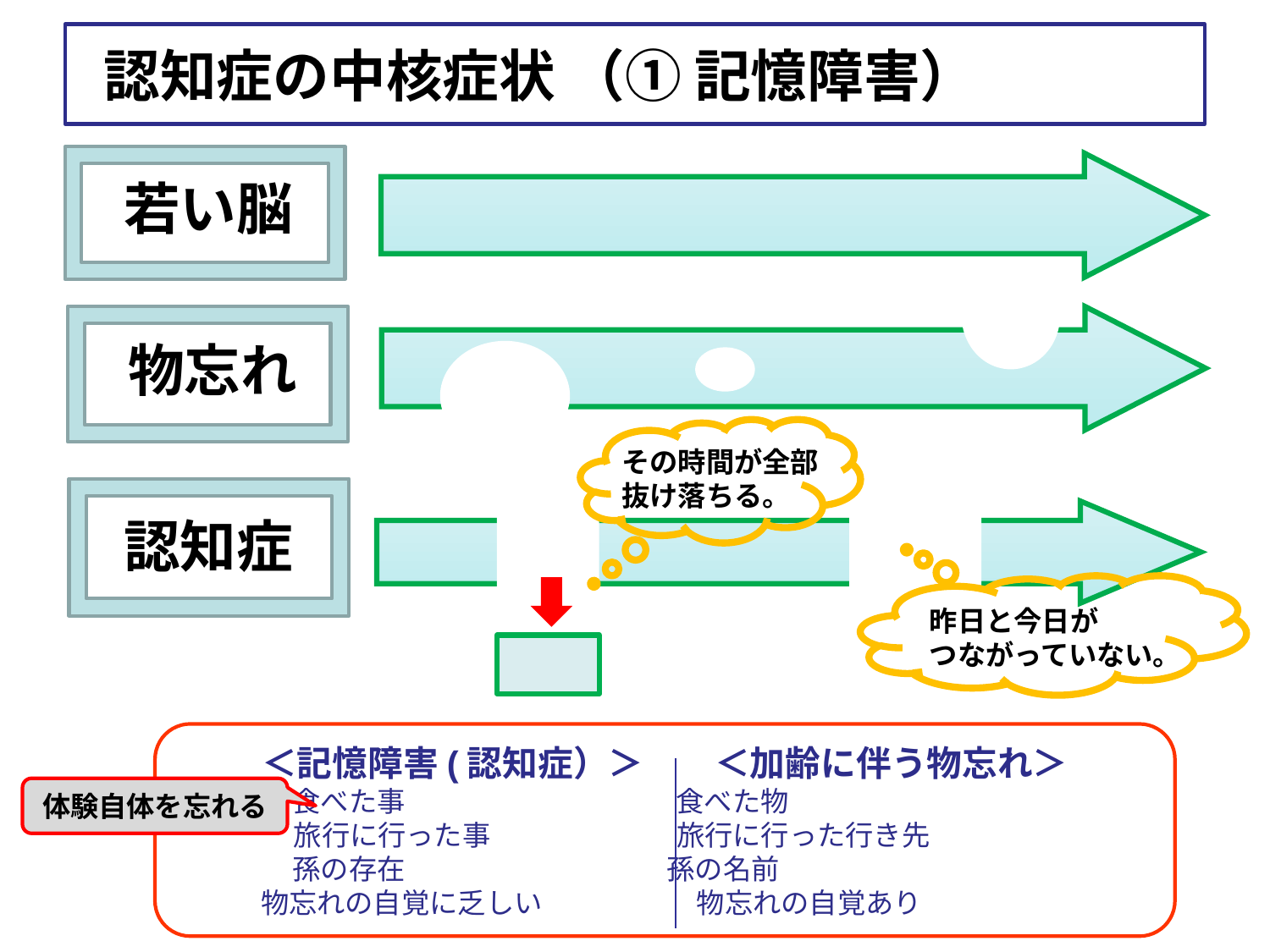

認知症の中核症状 （① 記憶障害）

若い脳

物忘れ

その時間が全部
抜け落ちる。

認知症

昨日と今日が
つながっていない。

＜記憶障害(認知症）＞　　＜加齢に伴う物忘れ＞
                 食べた事　                      　            食べた物
　　　     旅行に行った事      　                   旅行に行った行き先
                 孫の存在　                                     孫の名前
            物忘れの自覚に乏しい                 　   物忘れの自覚あり
体験自体を忘れる